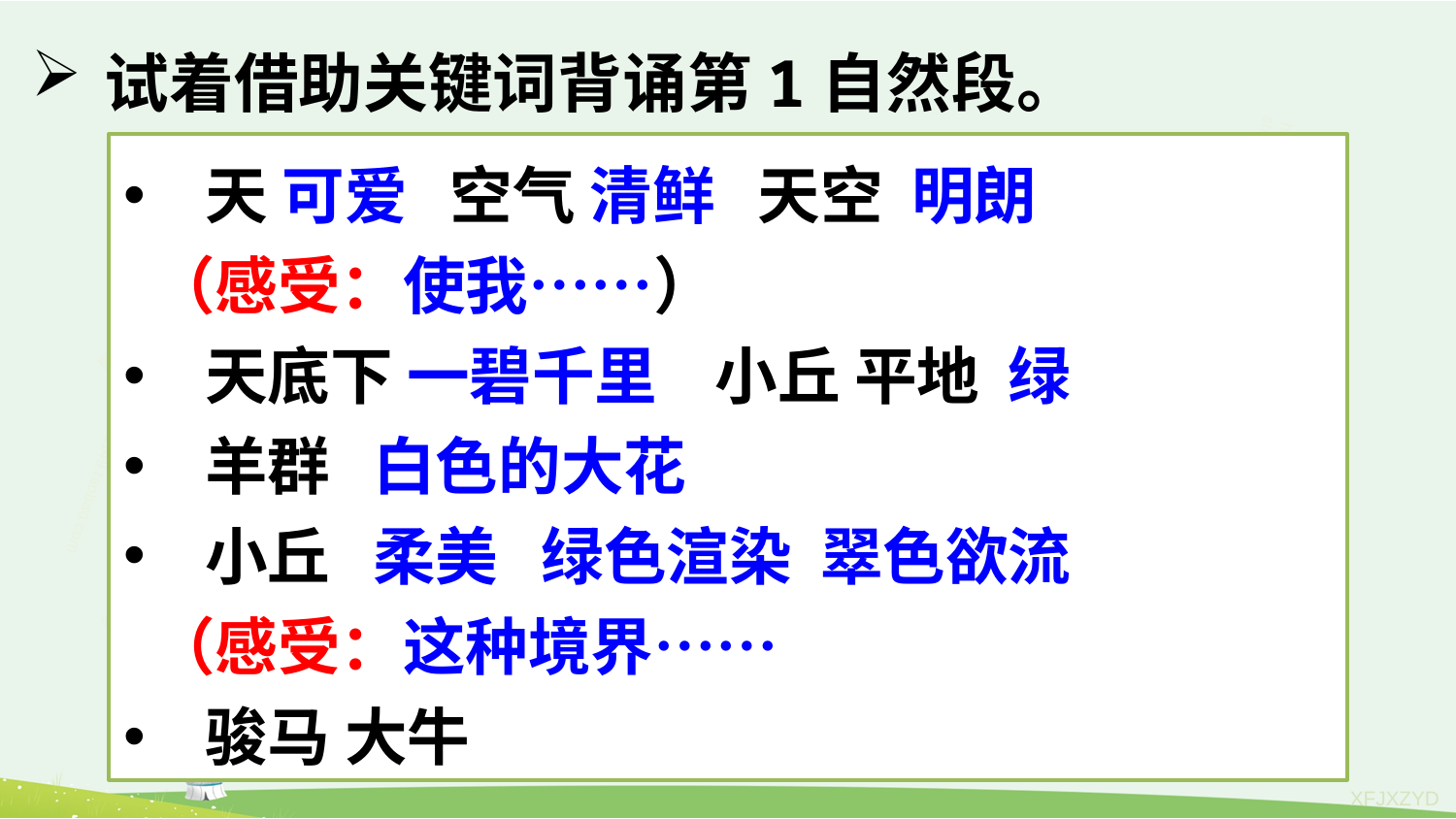

试着借助关键词背诵第1自然段。
天 可爱   空气 清鲜   天空  明朗
 （感受：使我……）
天底下 一碧千里    小丘 平地  绿
羊群   白色的大花
小丘   柔美   绿色渲染  翠色欲流
 （感受：这种境界……
骏马 大牛